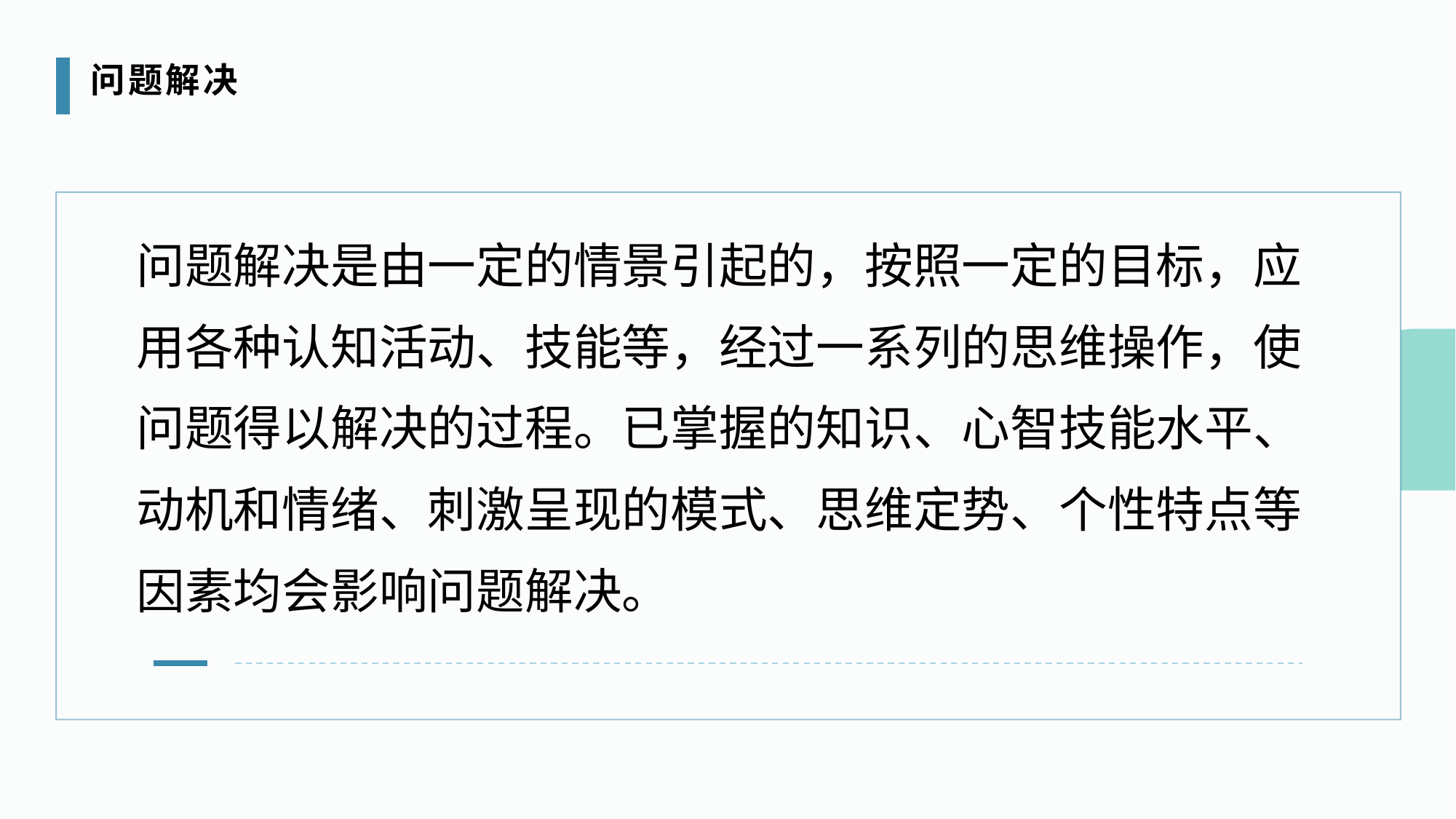

# 问题解决

问题解决是由一定的情景引起的，按照一定的目标，应用各种认知活动、技能等，经过一系列的思维操作，使问题得以解决的过程。已掌握的知识、心智技能水平、动机和情绪、刺激呈现的模式、思维定势、个性特点等因素均会影响问题解决。